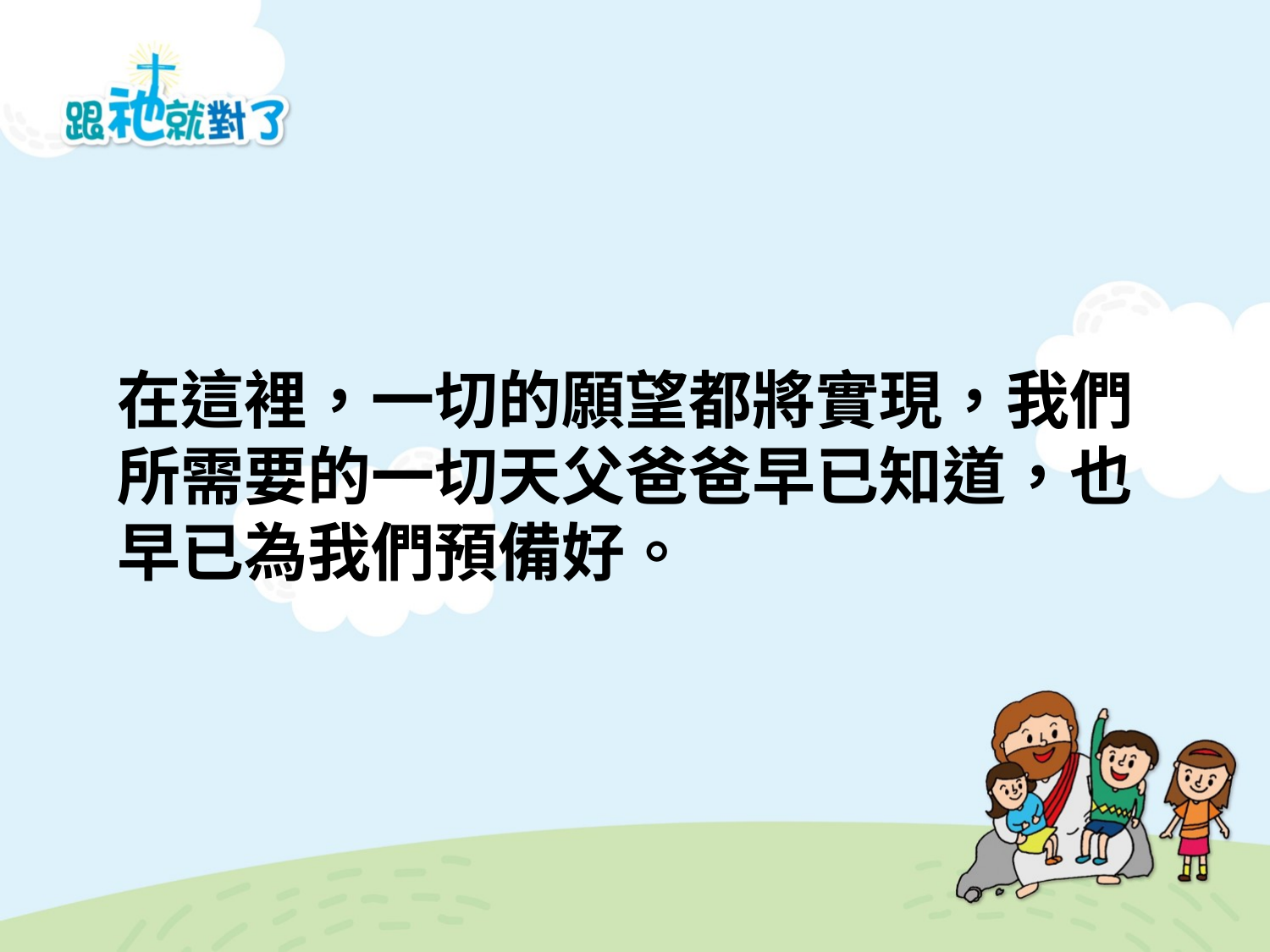

在這裡，一切的願望都將實現，我們所需要的一切天父爸爸早已知道，也早已為我們預備好。